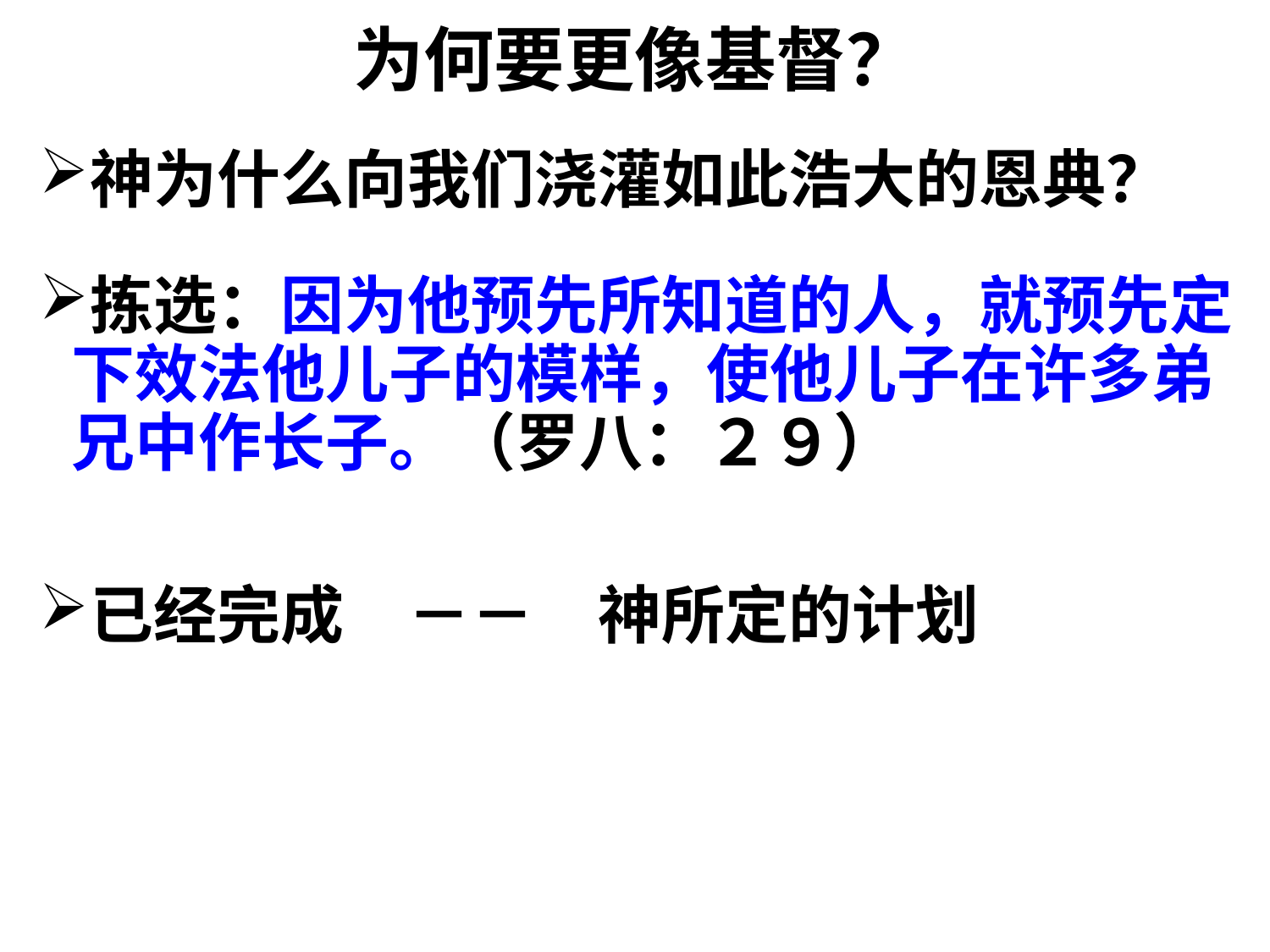

# 为何要更像基督？
神为什么向我们浇灌如此浩大的恩典？

拣选：因为他预先所知道的人，就预先定下效法他儿子的模样，使他儿子在许多弟兄中作长子。（罗八：２９）

已经完成　－－　神所定的计划